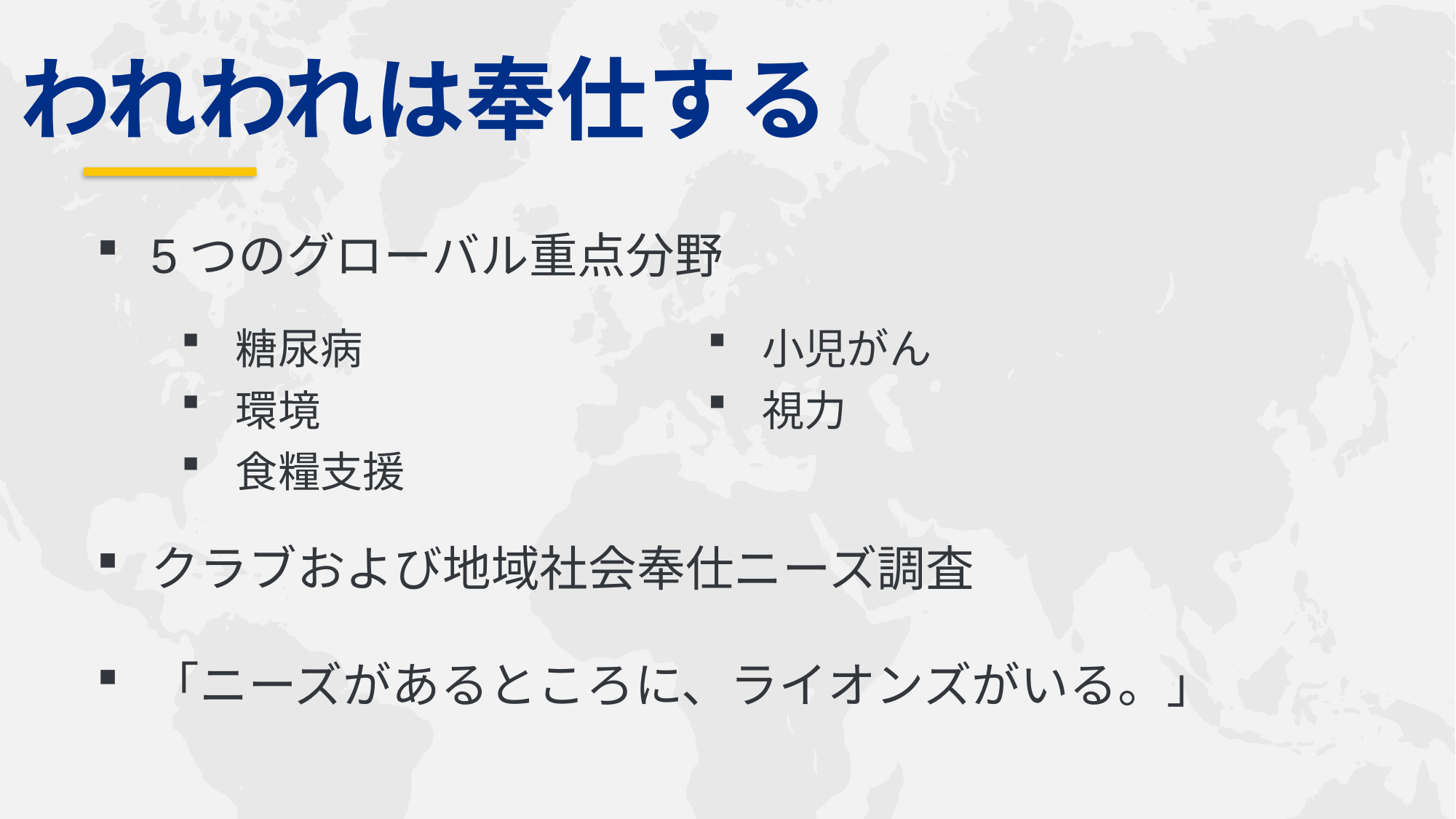

われわれは奉仕する

5つのグローバル重点分野

クラブおよび地域社会奉仕ニーズ調査
「ニーズがあるところに、ライオンズがいる。」

| 糖尿病 | 小児がん |
| --- | --- |
| 環境 | 視力 |
| 食糧支援 |  |